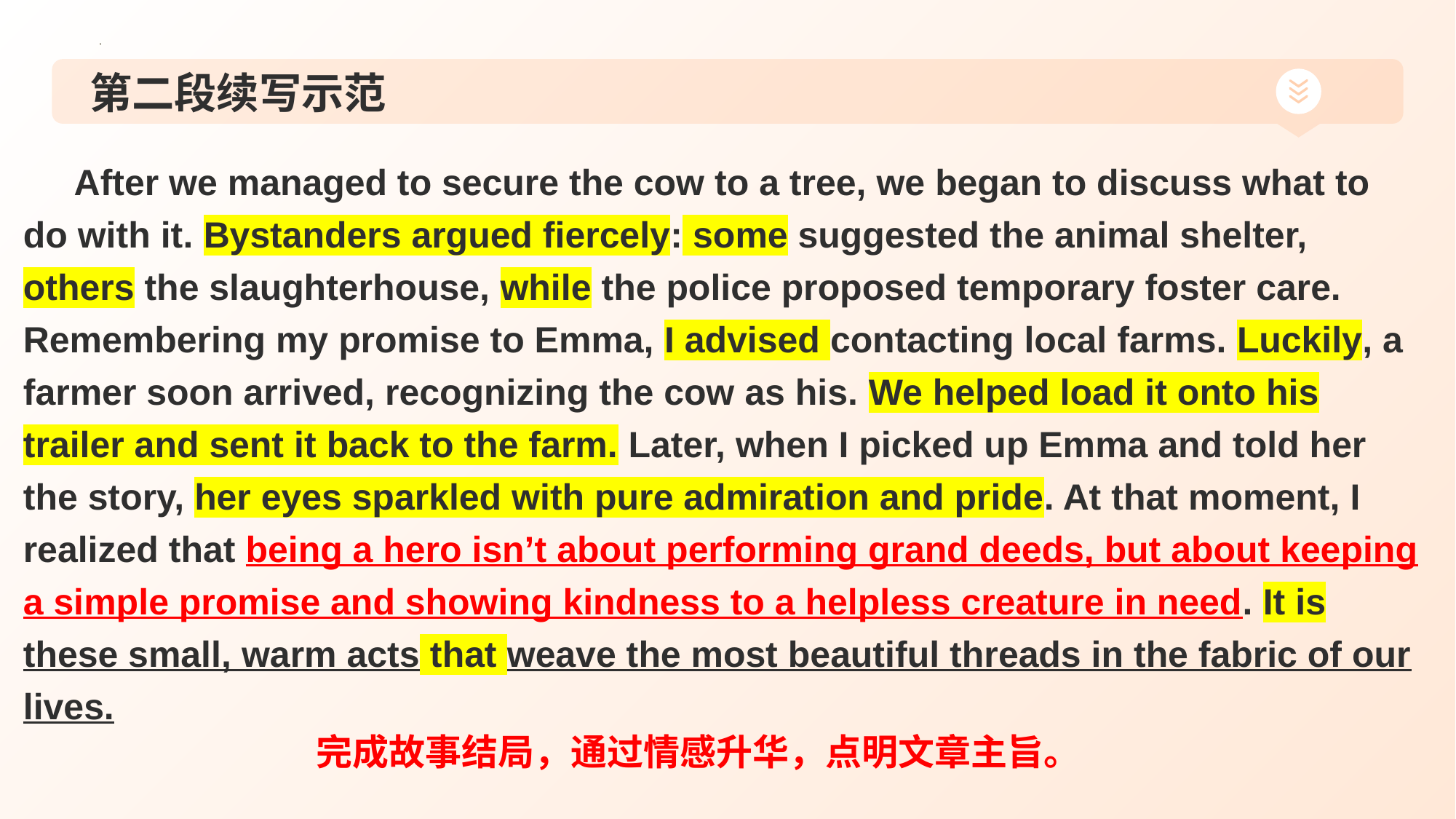

# 第二段续写示范
     After we managed to secure the cow to a tree, we began to discuss what to do with it. Bystanders argued fiercely: some suggested the animal shelter, others the slaughterhouse, while the police proposed temporary foster care. Remembering my promise to Emma, I advised contacting local farms. Luckily, a farmer soon arrived, recognizing the cow as his. We helped load it onto his trailer and sent it back to the farm. Later, when I picked up Emma and told her the story, her eyes sparkled with pure admiration and pride. At that moment, I realized that being a hero isn’t about performing grand deeds, but about keeping a simple promise and showing kindness to a helpless creature in need. It is these small, warm acts that weave the most beautiful threads in the fabric of our lives.
完成故事结局，通过情感升华，点明文章主旨。